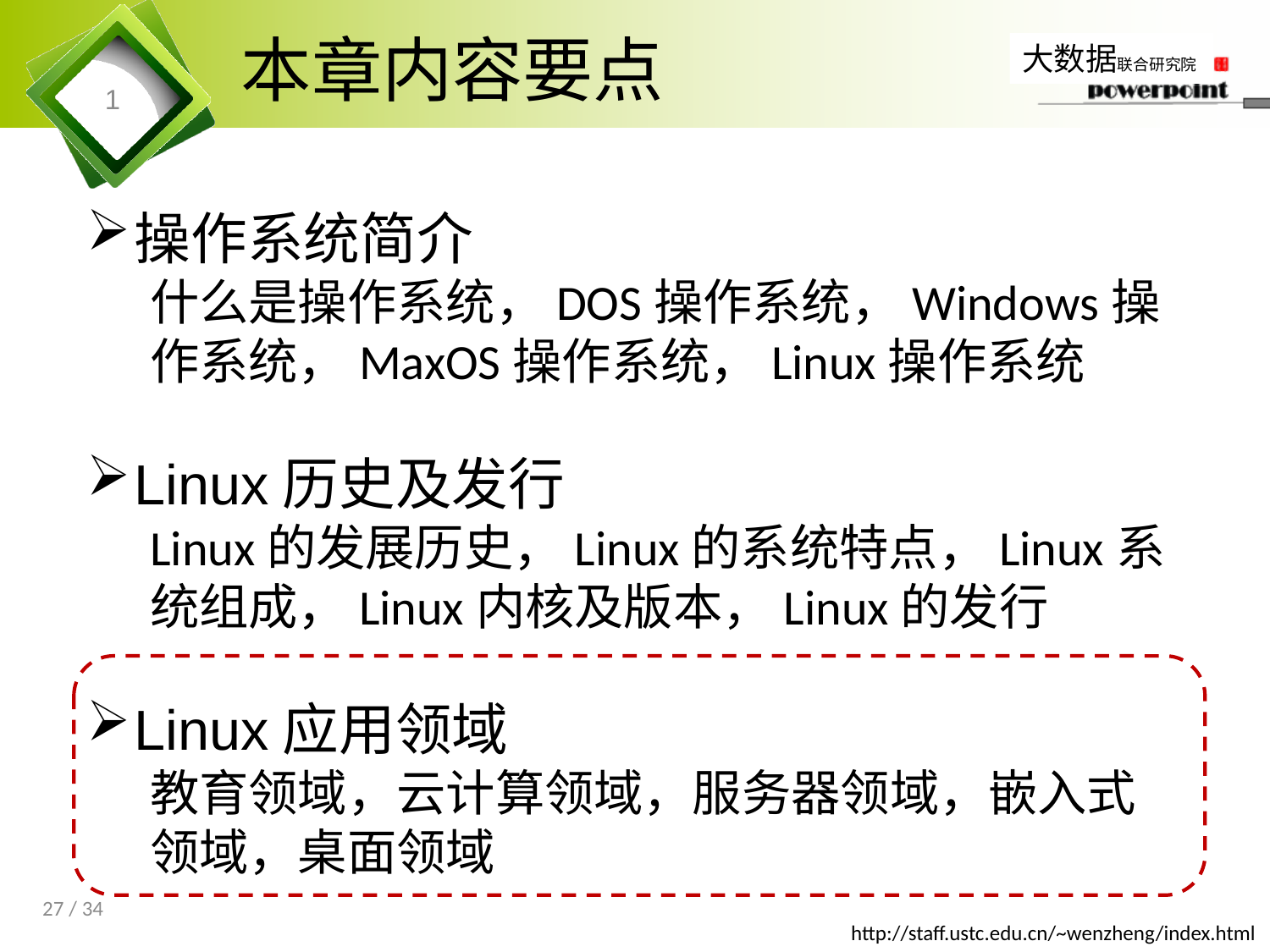

# 本章内容要点
1
操作系统简介
什么是操作系统，DOS操作系统，Windows操作系统，MaxOS操作系统，Linux操作系统

Linux历史及发行
Linux的发展历史，Linux的系统特点，Linux系统组成，Linux内核及版本，Linux的发行

Linux应用领域
教育领域，云计算领域，服务器领域，嵌入式领域，桌面领域

27 / 34